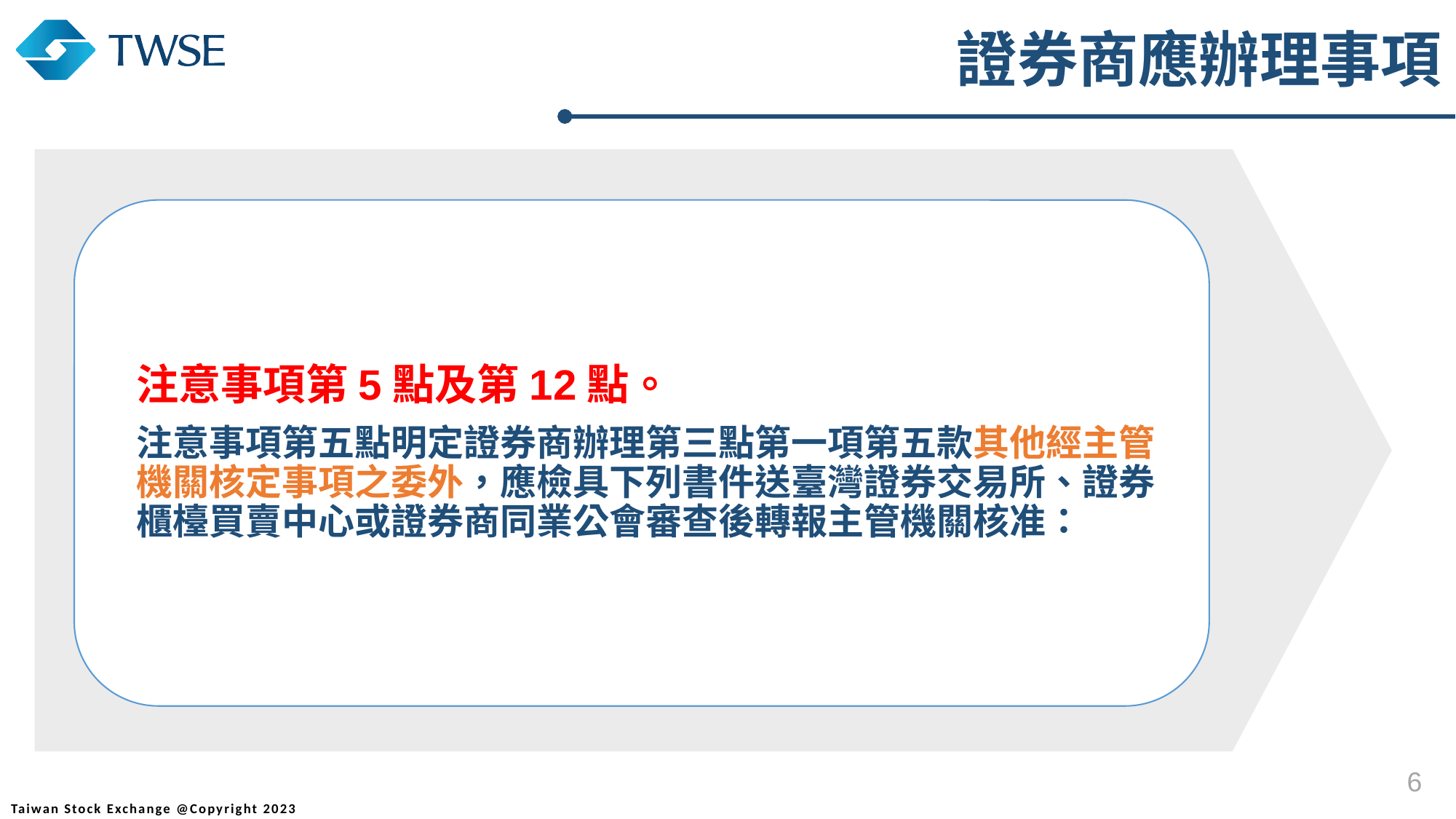

證券商應辦理事項

注意事項第5點及第12點。
注意事項第五點明定證券商辦理第三點第一項第五款其他經主管機關核定事項之委外，應檢具下列書件送臺灣證券交易所、證券櫃檯買賣中心或證券商同業公會審查後轉報主管機關核准：
6